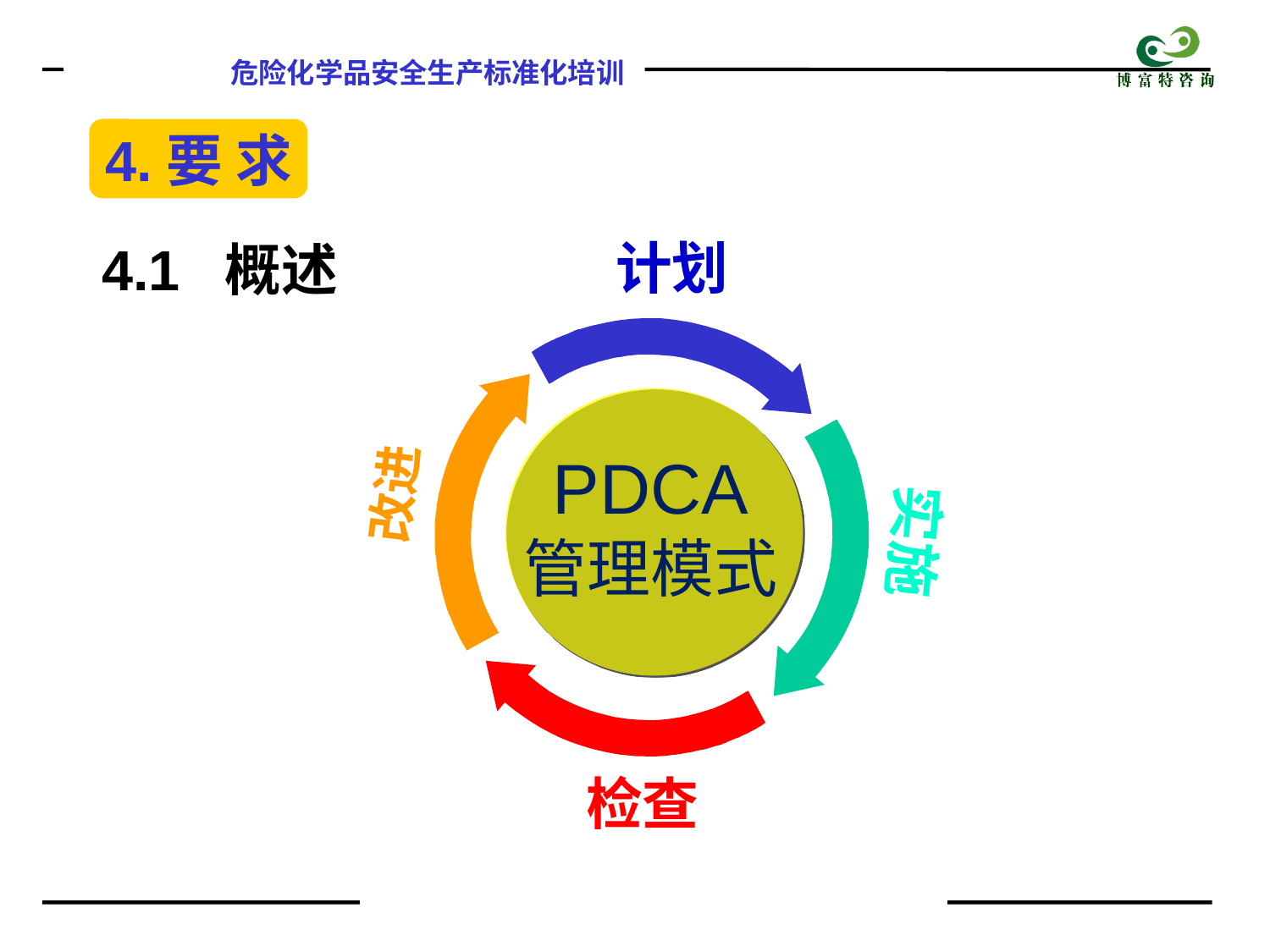

4.要 求
计划

4.1  概述

改进

PDCA
管理模式

实施

检查